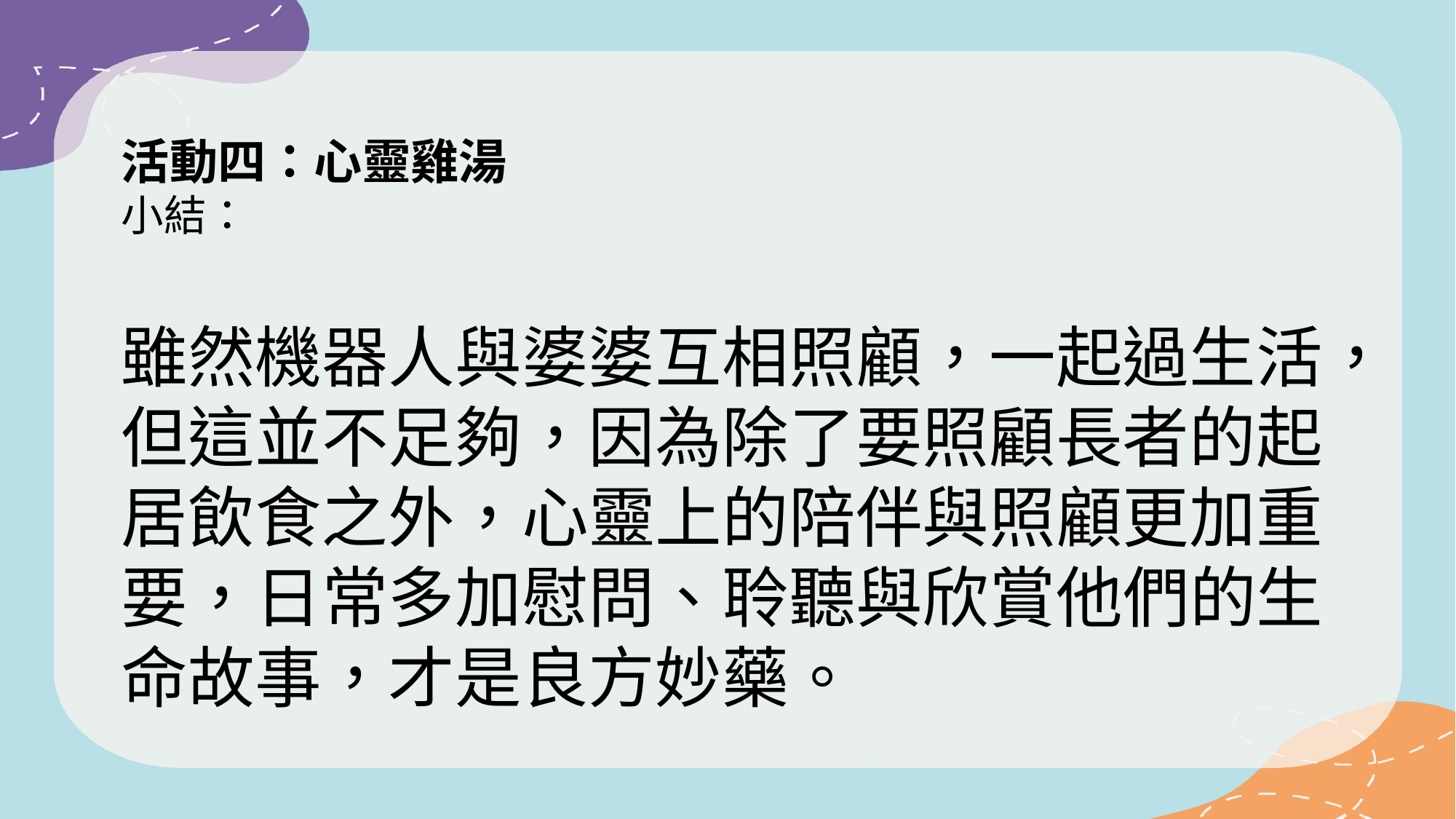

活動四：心靈雞湯
小結：
雖然機器人與婆婆互相照顧，一起過生活，但這並不足夠，因為除了要照顧長者的起居飲食之外，心靈上的陪伴與照顧更加重要，日常多加慰問、聆聽與欣賞他們的生命故事，才是良方妙藥。